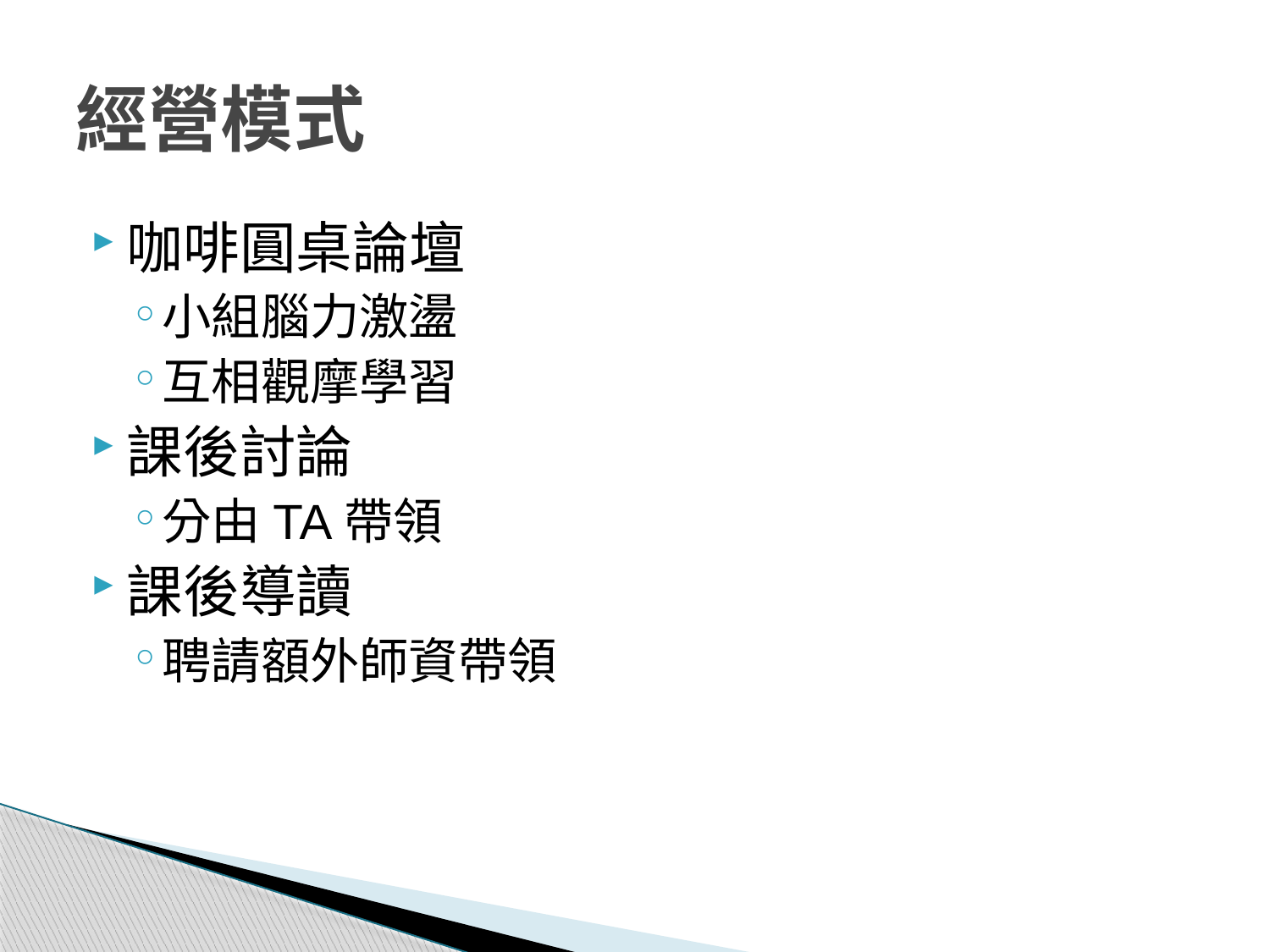

# 經營模式
咖啡圓桌論壇
小組腦力激盪
互相觀摩學習
課後討論
分由TA帶領
課後導讀
聘請額外師資帶領